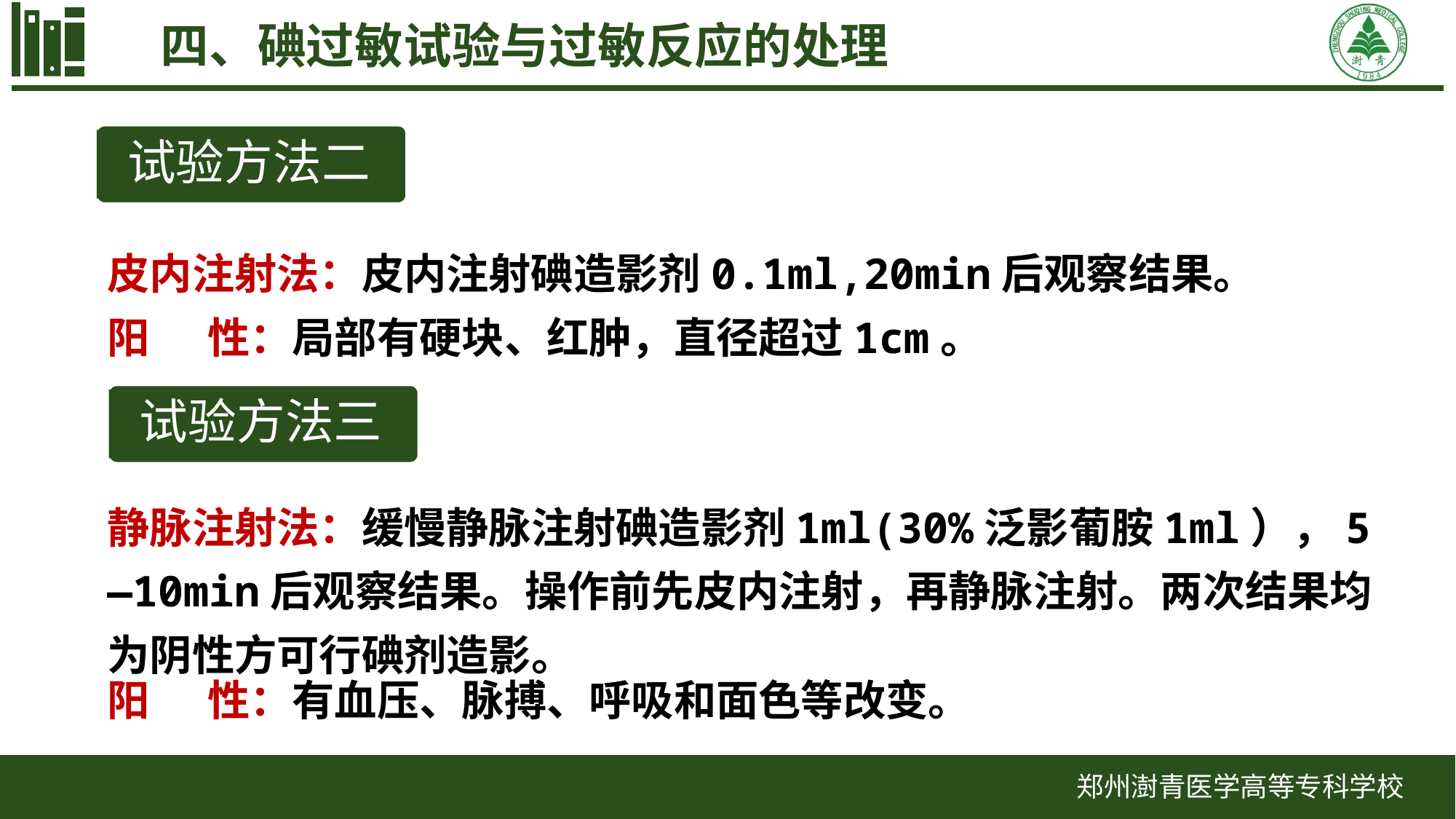

四、碘过敏试验与过敏反应的处理

试验方法二
皮内注射法：皮内注射碘造影剂0.1ml,20min后观察结果。
阳      性：局部有硬块、红肿，直径超过1cm。

试验方法三
静脉注射法：缓慢静脉注射碘造影剂1ml(30%泛影葡胺1ml），5—10min后观察结果。操作前先皮内注射，再静脉注射。两次结果均为阴性方可行碘剂造影。
阳      性：有血压、脉搏、呼吸和面色等改变。
郑州澍青医学高等专科学校